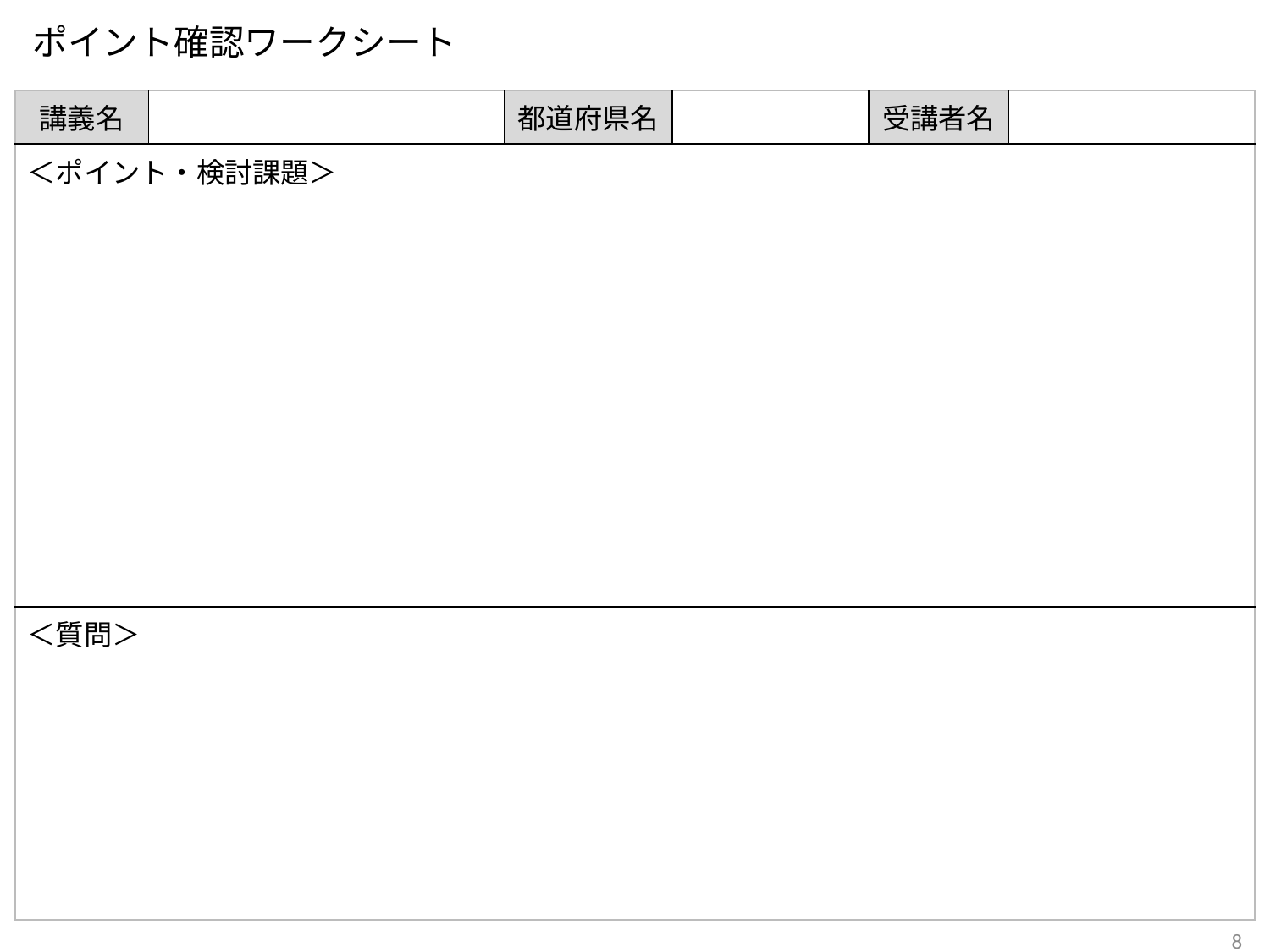

# ポイント確認ワークシート
| 講義名 |  | 都道府県名 |  | 受講者名 |  |
| --- | --- | --- | --- | --- | --- |
| ＜ポイント・検討課題＞ |  |  |  |  |  |
| ＜質問＞ |  |  |  |  |  |
8